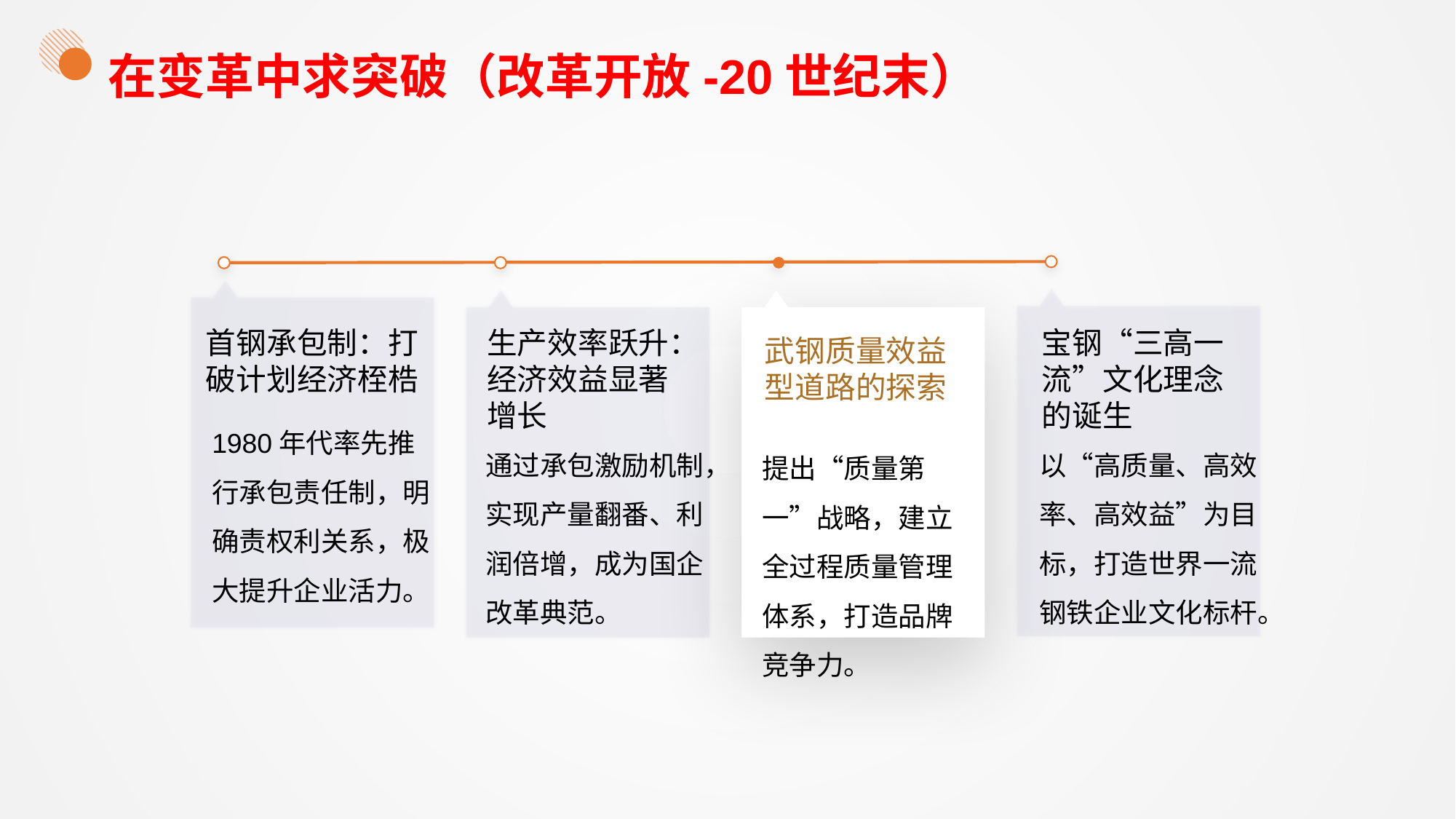

在变革中求突破（改革开放-20世纪末）

生产效率跃升：经济效益显著增长
宝钢“三高一流”文化理念的诞生
首钢承包制：打破计划经济桎梏
武钢质量效益型道路的探索
1980年代率先推行承包责任制，明确责权利关系，极大提升企业活力。
通过承包激励机制，实现产量翻番、利润倍增，成为国企改革典范。
以“高质量、高效率、高效益”为目标，打造世界一流钢铁企业文化标杆。
提出“质量第一”战略，建立全过程质量管理体系，打造品牌竞争力。